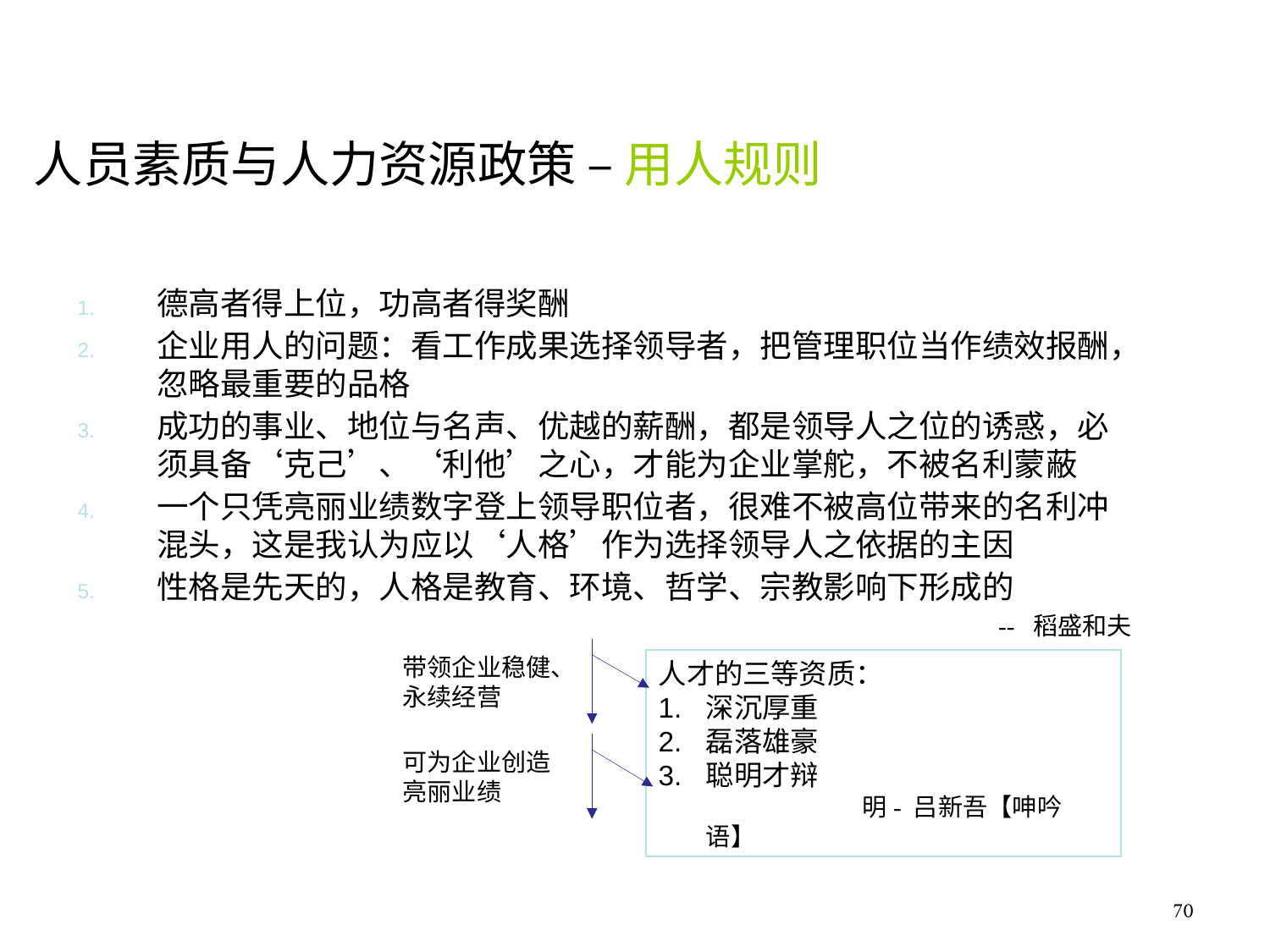

人员素质与人力资源政策 – 用人规则
德高者得上位，功高者得奖酬
企业用人的问题：看工作成果选择领导者，把管理职位当作绩效报酬，忽略最重要的品格
成功的事业、地位与名声、优越的薪酬，都是领导人之位的诱惑，必须具备‘克己’、‘利他’之心，才能为企业掌舵，不被名利蒙蔽
一个只凭亮丽业绩数字登上领导职位者，很难不被高位带来的名利冲混头，这是我认为应以‘人格’作为选择领导人之依据的主因
性格是先天的，人格是教育、环境、哲学、宗教影响下形成的
                                                                                                                                                      --  稻盛和夫

带领企业稳健、永续经营
人才的三等资质：
深沉厚重
磊落雄豪
聪明才辩
                                    明- 吕新吾【呻吟语】
可为企业创造亮丽业绩
70